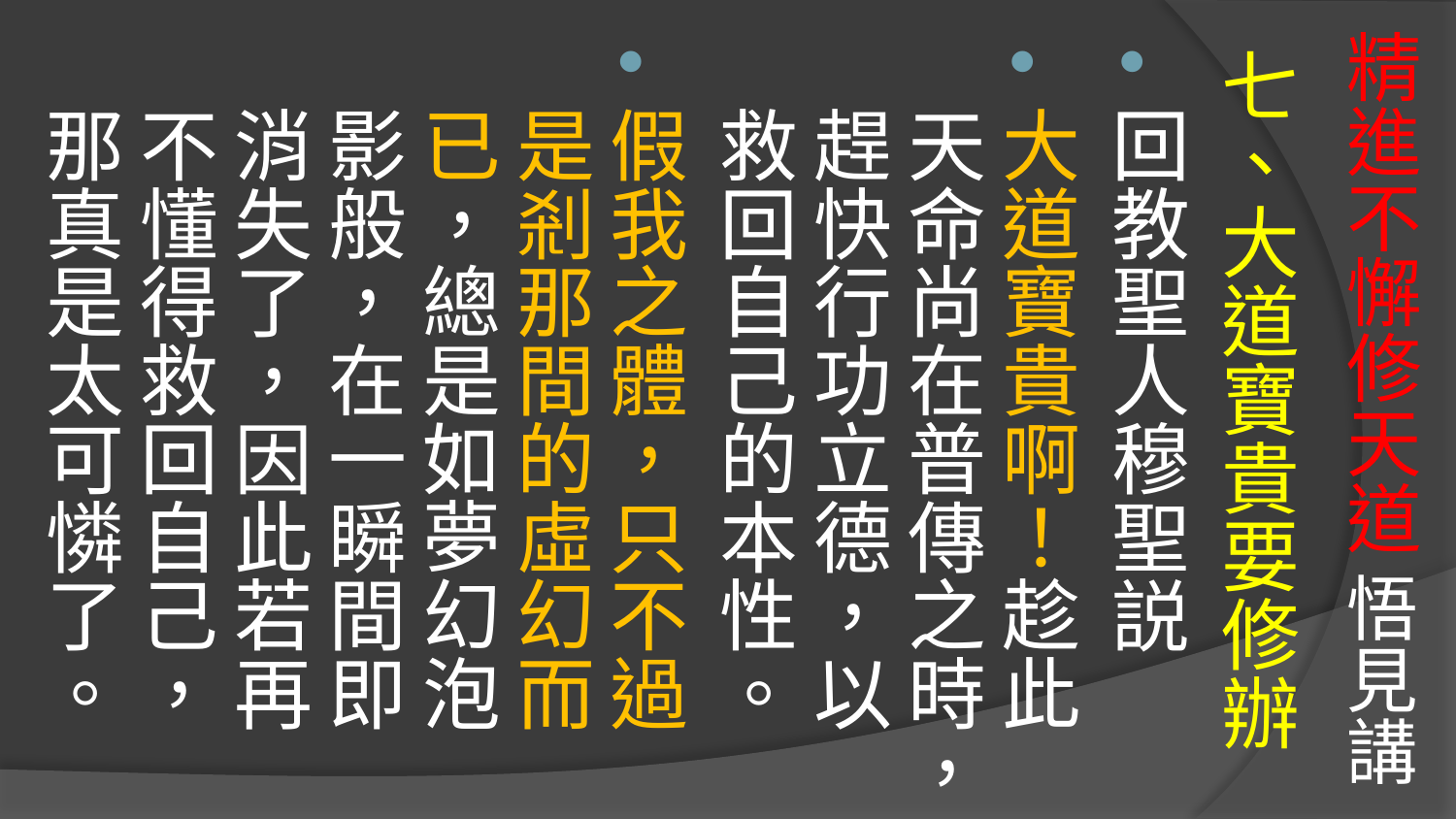

# 精進不懈修天道 悟見講
七、大道寶貴要修辦
回教聖人穆聖説
大道寶貴啊！趁此天命尚在普傳之時，趕快行功立德，以救回自己的本性。
假我之體，只不過是剎那間的虛幻而已，總是如夢幻泡影般，在一瞬間即消失了，因此若再不懂得救回自己，那真是太可憐了。